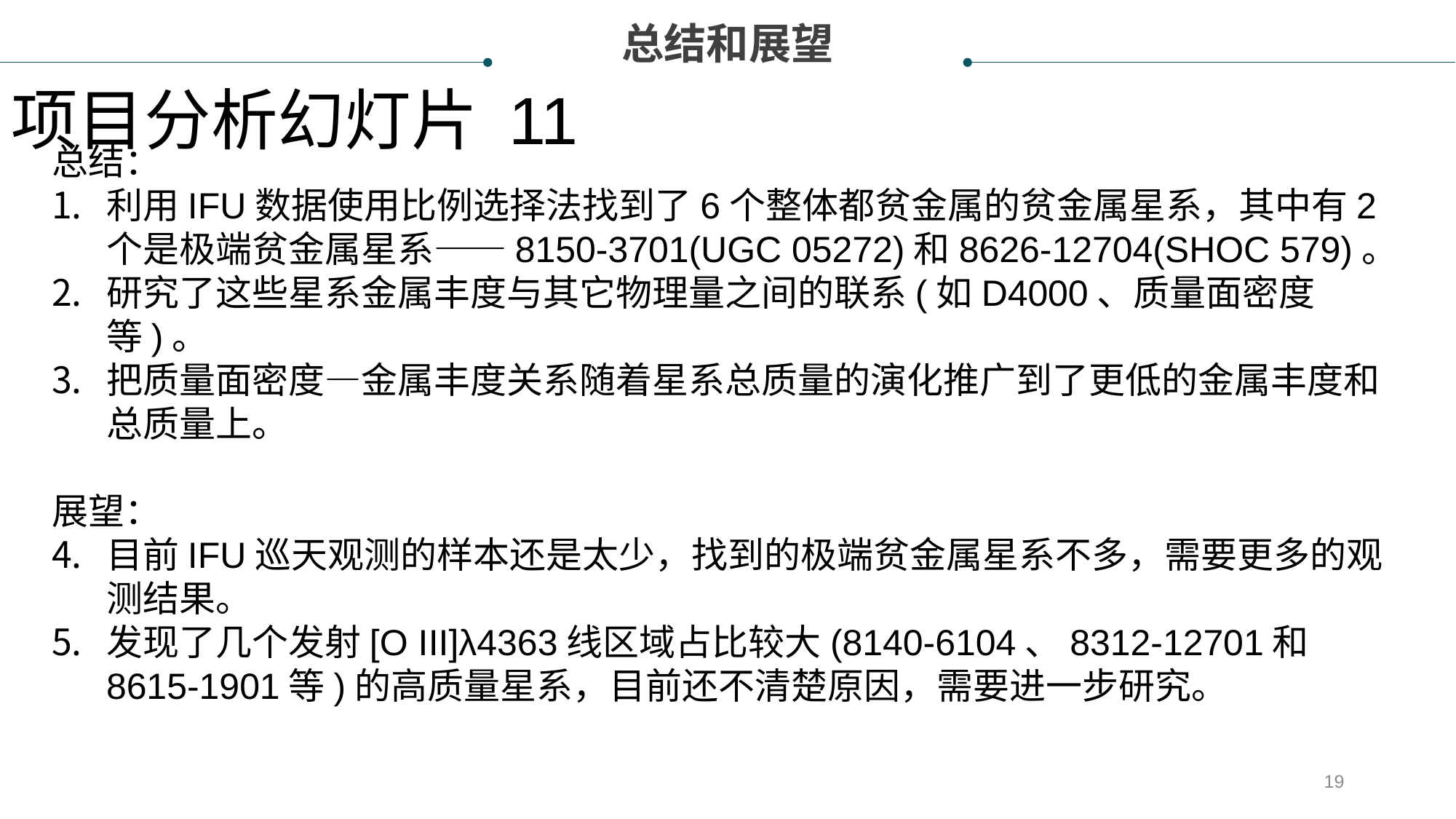

总结和展望
项目分析幻灯片 11
总结：
利用IFU数据使用比例选择法找到了6个整体都贫金属的贫金属星系，其中有2个是极端贫金属星系——8150-3701(UGC 05272)和8626-12704(SHOC 579)。
研究了这些星系金属丰度与其它物理量之间的联系(如D4000、质量面密度等)。
把质量面密度—金属丰度关系随着星系总质量的演化推广到了更低的金属丰度和总质量上。

展望：
目前IFU巡天观测的样本还是太少，找到的极端贫金属星系不多，需要更多的观测结果。
发现了几个发射[O III]λ4363线区域占比较大(8140-6104、8312-12701和8615-1901等)的高质量星系，目前还不清楚原因，需要进一步研究。
19